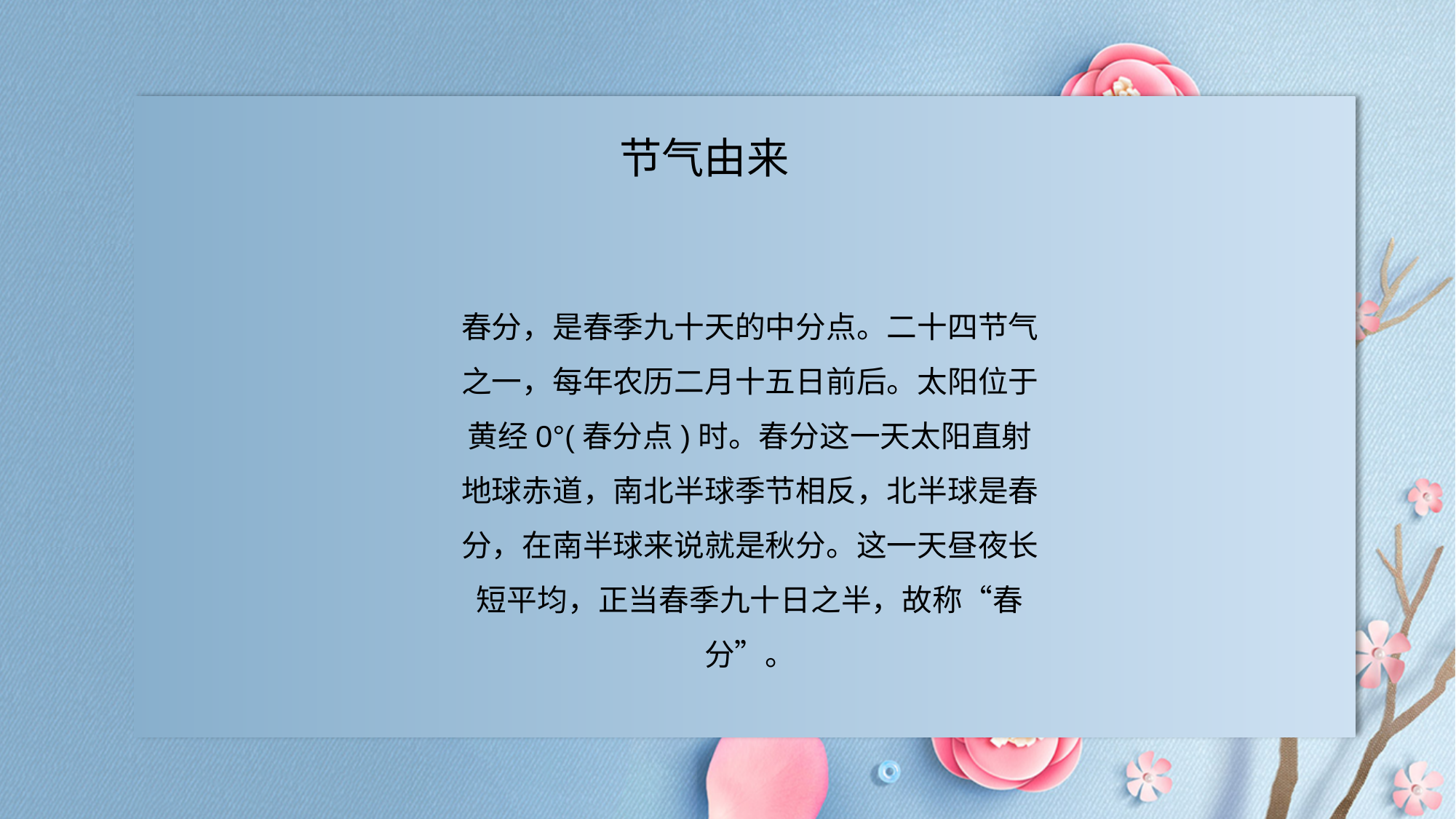

节气由来
春分，是春季九十天的中分点。二十四节气之一，每年农历二月十五日前后。太阳位于黄经0°(春分点)时。春分这一天太阳直射地球赤道，南北半球季节相反，北半球是春分，在南半球来说就是秋分。这一天昼夜长短平均，正当春季九十日之半，故称“春分”。